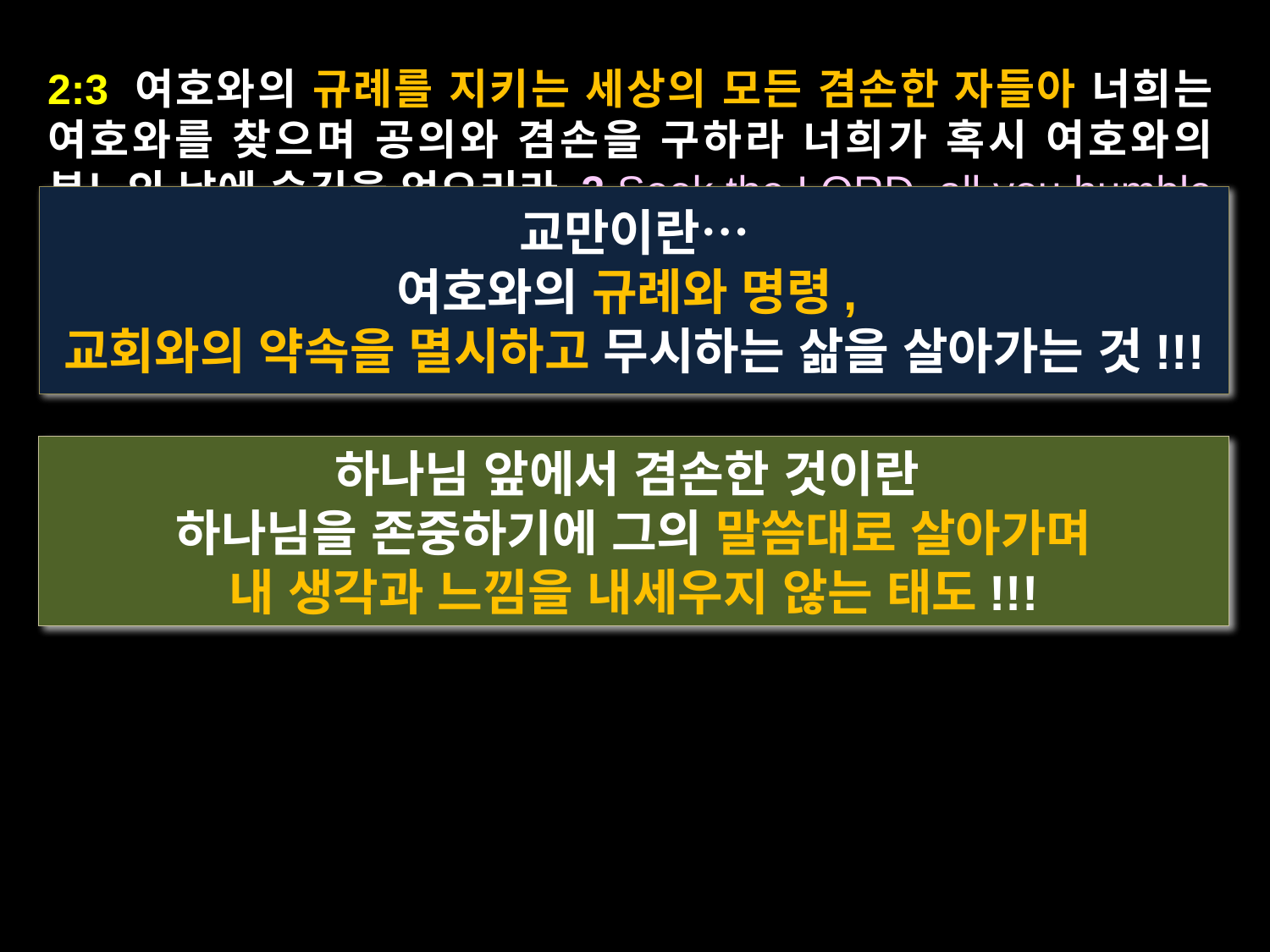

2:3 여호와의 규례를 지키는 세상의 모든 겸손한 자들아 너희는 여호와를 찾으며 공의와 겸손을 구하라 너희가 혹시 여호와의 분노의 날에 숨김을 얻으리라 3 Seek the LORD, all you humble of the land, you who do what he commands. Seek righteousness, seek humility; perhaps you will be sheltered on the day of the LORD'S anger.
교만이란…
여호와의 규례와 명령,
교회와의 약속을 멸시하고 무시하는 삶을 살아가는 것!!!
하나님 앞에서 겸손한 것이란
하나님을 존중하기에 그의 말씀대로 살아가며
내 생각과 느낌을 내세우지 않는 태도!!!